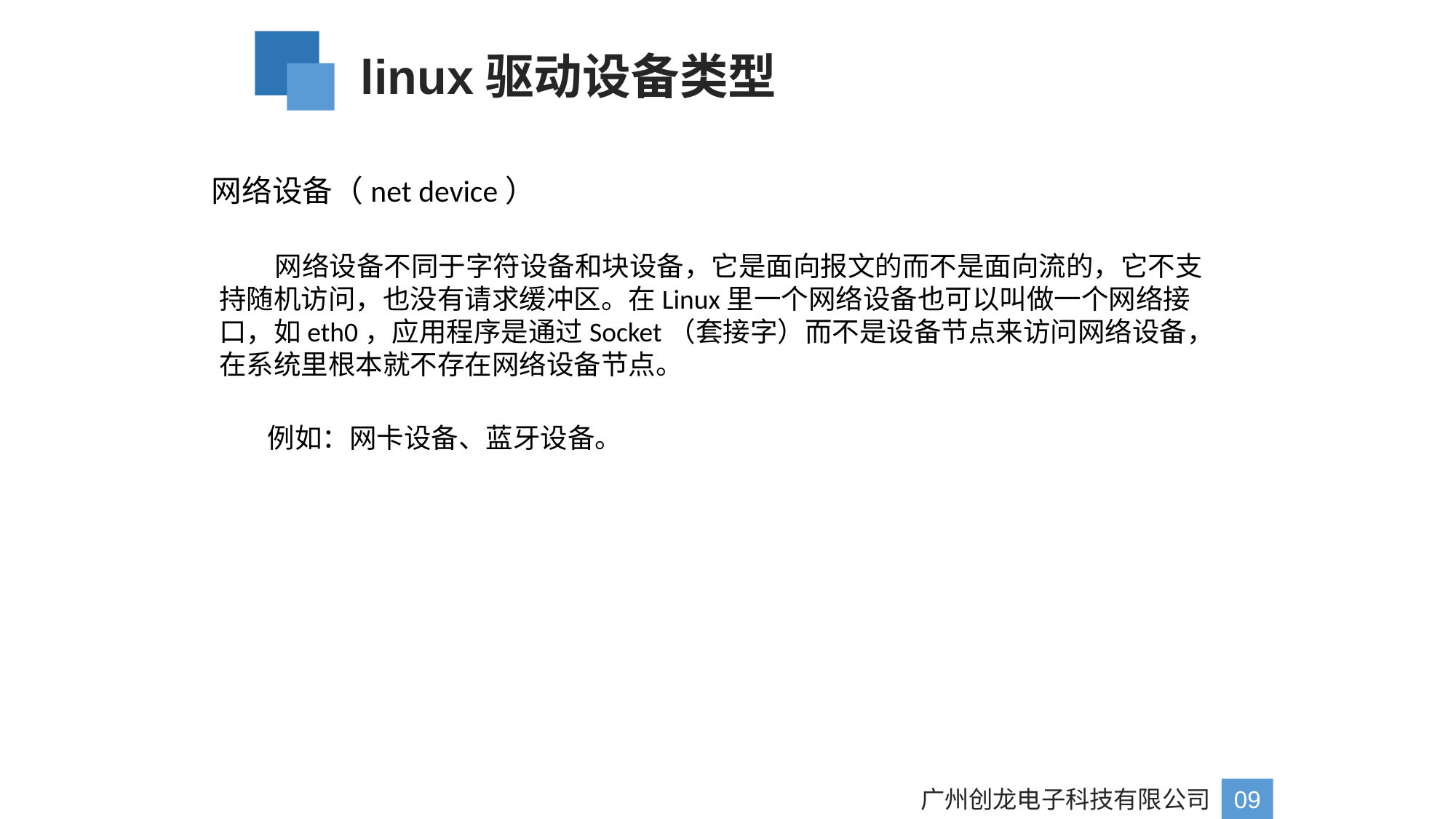

linux驱动设备类型
网络设备（net device）
        网络设备不同于字符设备和块设备，它是面向报文的而不是面向流的，它不支持随机访问，也没有请求缓冲区。在Linux里一个网络设备也可以叫做一个网络接口，如eth0，应用程序是通过Socket（套接字）而不是设备节点来访问网络设备，在系统里根本就不存在网络设备节点。
例如：网卡设备、蓝牙设备。
广州创龙电子科技有限公司
09